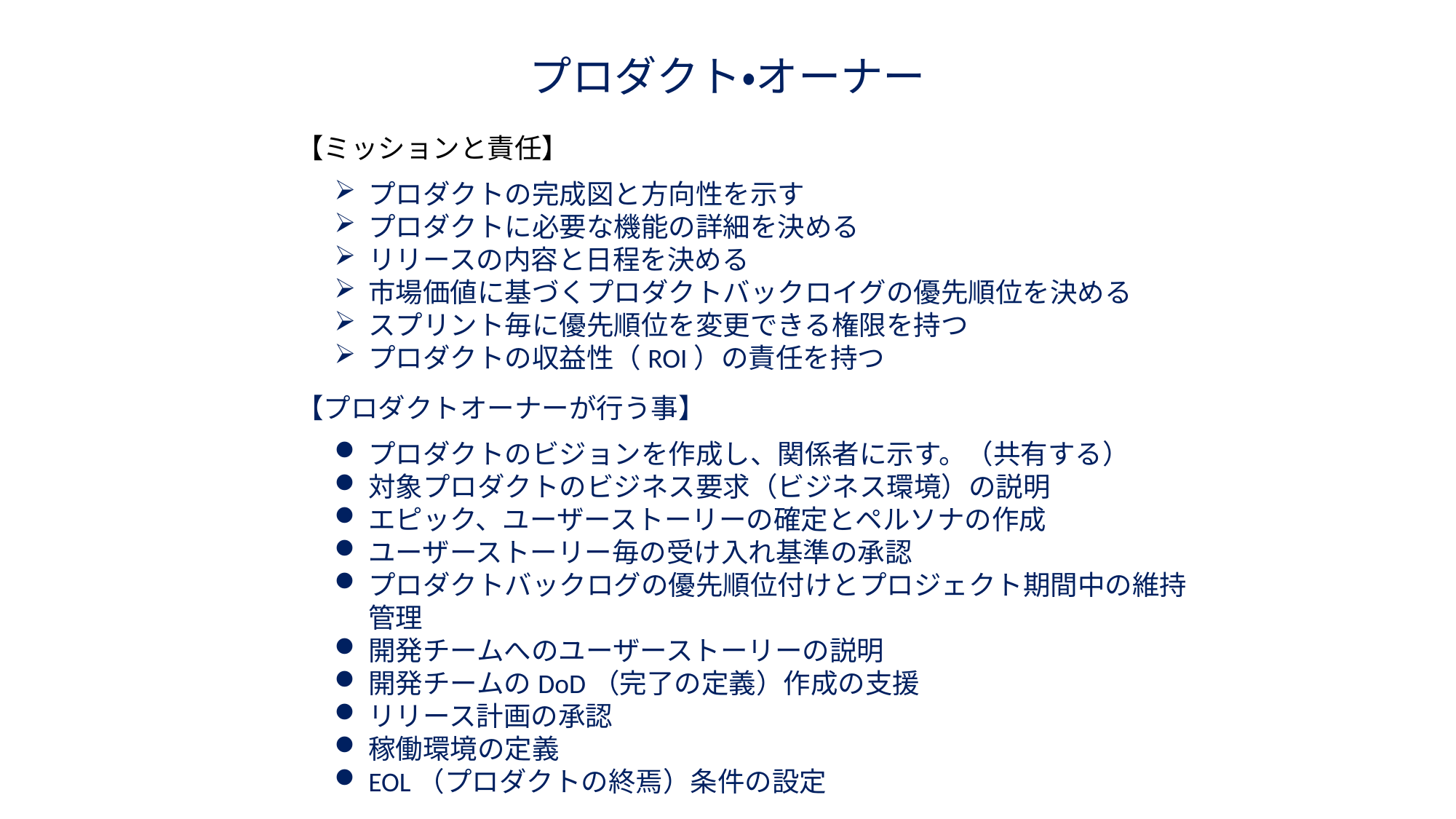

# プロダクト・オーナー
【ミッションと責任】
プロダクトの完成図と方向性を示す
プロダクトに必要な機能の詳細を決める
リリースの内容と日程を決める
市場価値に基づくプロダクトバックロイグの優先順位を決める
スプリント毎に優先順位を変更できる権限を持つ
プロダクトの収益性（ROI）の責任を持つ
【プロダクトオーナーが行う事】
プロダクトのビジョンを作成し、関係者に示す。（共有する）
対象プロダクトのビジネス要求（ビジネス環境）の説明
エピック、ユーザーストーリーの確定とペルソナの作成
ユーザーストーリー毎の受け入れ基準の承認
プロダクトバックログの優先順位付けとプロジェクト期間中の維持管理
開発チームへのユーザーストーリーの説明
開発チームのDoD（完了の定義）作成の支援
リリース計画の承認
稼働環境の定義
EOL（プロダクトの終焉）条件の設定